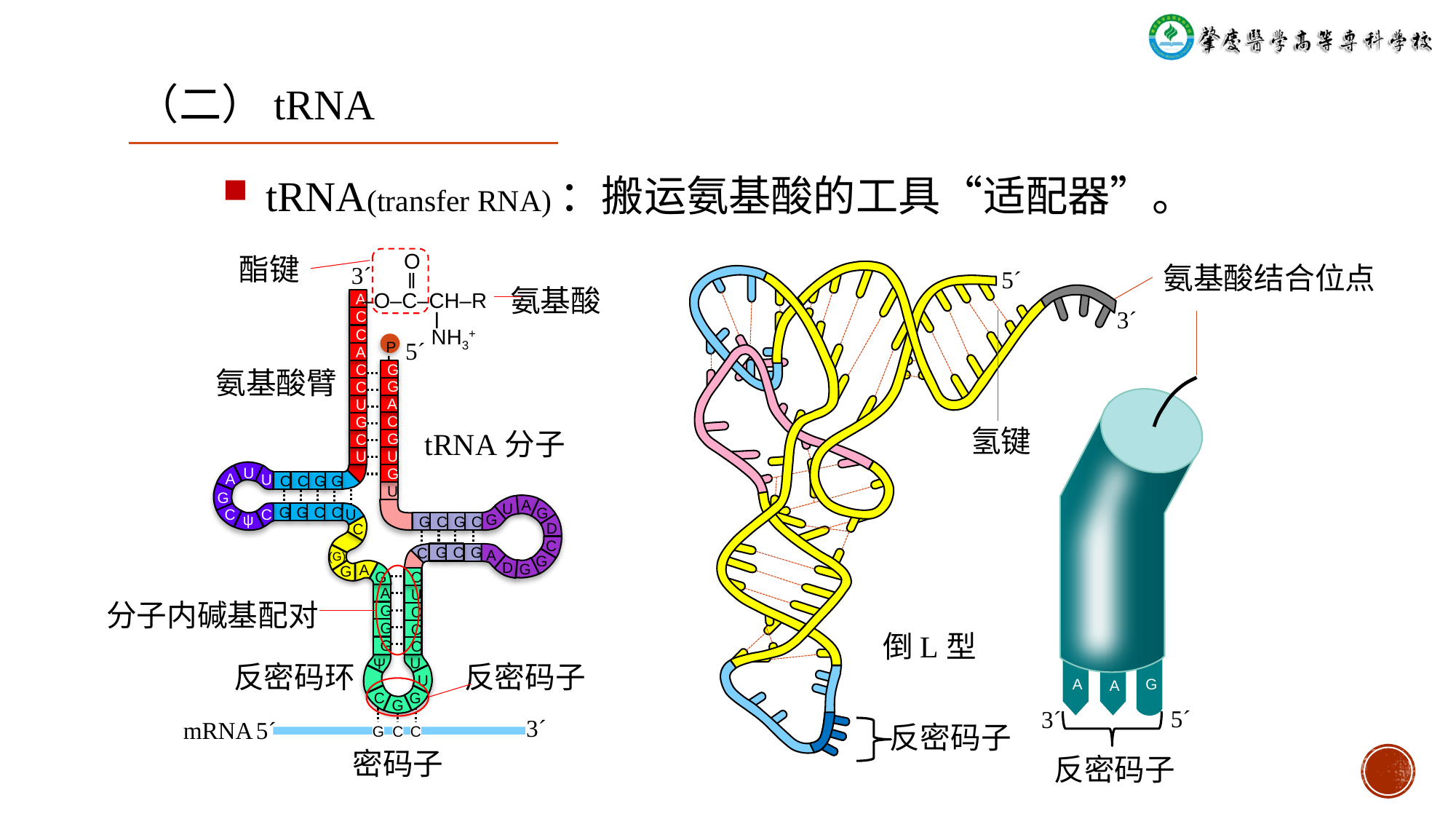

（二）tRNA
tRNA(transfer RNA)：搬运氨基酸的工具“适配器”。

酯键
       O
        ‖
‒O‒C‒CH‒R
            ⅼ
            NH3+

3´
氨基酸
A
C
C
5´
P
ǀ

A
氨基酸臂
G
C
G
C
A
U
C
G
tRNA分子
G
C
U
U

U
G

A
U

G
G
C
C

U

G

A

U

C

G
G
C
C

G

U
C

G

ψ
G
C
C
G

C
D

C

C
G
C
G

A

(G)
G

D
G

A
G

G
C
A
U
分子内碱基配对
G
C
G
C
G
C

反密码环
反密码子
U
Ψ

U

C

G

G
3´
mRNA
5´
G
C
C

密码子
氨基酸结合位点

5´

3´

氢键

倒L型

G
A
A

5´
3´

反密码子

反密码子